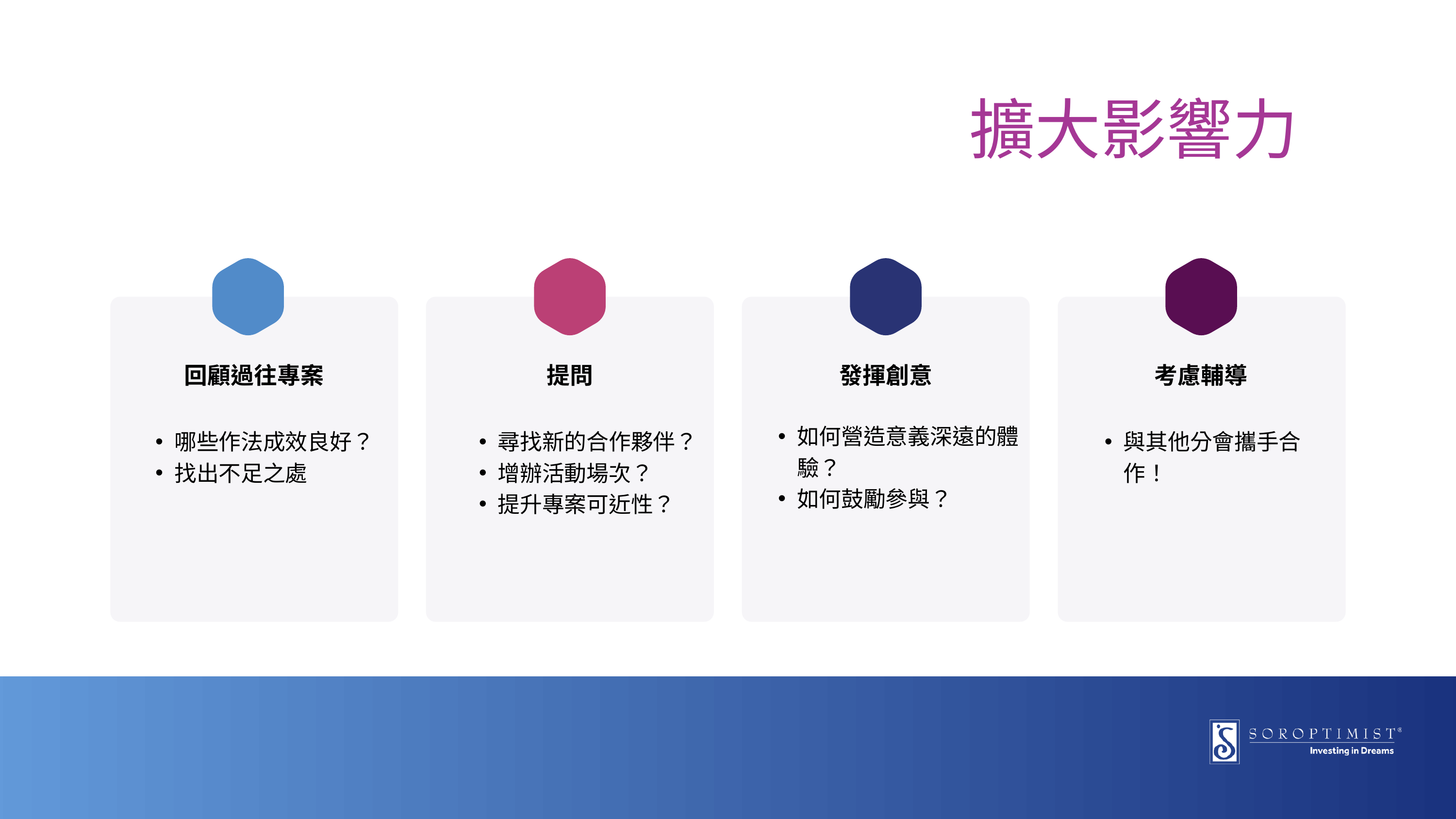

擴大影響力

回顧過往專案
提問
發揮創意
考慮輔導
如何營造意義深遠的體驗？
如何鼓勵參與？
哪些作法成效良好？
找出不足之處
尋找新的合作夥伴？
增辦活動場次？
提升專案可近性？
與其他分會攜手合作！